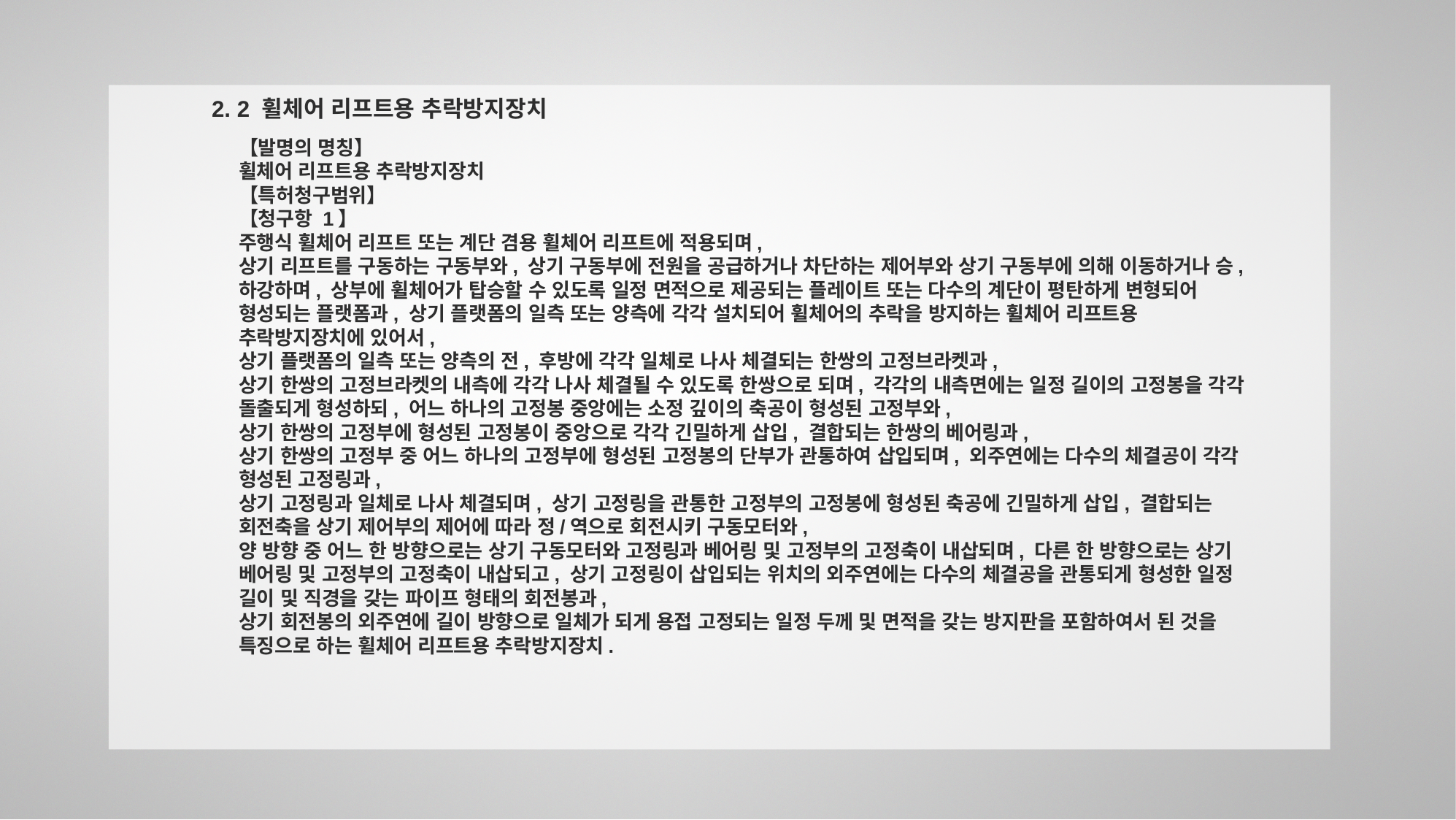

2. 2 휠체어 리프트용 추락방지장치
【발명의 명칭】
휠체어 리프트용 추락방지장치
【특허청구범위】
【청구항 1】
주행식 휠체어 리프트 또는 계단 겸용 휠체어 리프트에 적용되며,
상기 리프트를 구동하는 구동부와, 상기 구동부에 전원을 공급하거나 차단하는 제어부와 상기 구동부에 의해 이동하거나 승,하강하며, 상부에 휠체어가 탑승할 수 있도록 일정 면적으로 제공되는 플레이트 또는 다수의 계단이 평탄하게 변형되어 형성되는 플랫폼과, 상기 플랫폼의 일측 또는 양측에 각각 설치되어 휠체어의 추락을 방지하는 휠체어 리프트용 추락방지장치에 있어서,
상기 플랫폼의 일측 또는 양측의 전, 후방에 각각 일체로 나사 체결되는 한쌍의 고정브라켓과,
상기 한쌍의 고정브라켓의 내측에 각각 나사 체결될 수 있도록 한쌍으로 되며, 각각의 내측면에는 일정 길이의 고정봉을 각각 돌출되게 형성하되, 어느 하나의 고정봉 중앙에는 소정 깊이의 축공이 형성된 고정부와,
상기 한쌍의 고정부에 형성된 고정봉이 중앙으로 각각 긴밀하게 삽입, 결합되는 한쌍의 베어링과,
상기 한쌍의 고정부 중 어느 하나의 고정부에 형성된 고정봉의 단부가 관통하여 삽입되며, 외주연에는 다수의 체결공이 각각 형성된 고정링과,
상기 고정링과 일체로 나사 체결되며, 상기 고정링을 관통한 고정부의 고정봉에 형성된 축공에 긴밀하게 삽입, 결합되는 회전축을 상기 제어부의 제어에 따라 정/역으로 회전시키 구동모터와,
양 방향 중 어느 한 방향으로는 상기 구동모터와 고정링과 베어링 및 고정부의 고정축이 내삽되며, 다른 한 방향으로는 상기 베어링 및 고정부의 고정축이 내삽되고, 상기 고정링이 삽입되는 위치의 외주연에는 다수의 체결공을 관통되게 형성한 일정 길이 및 직경을 갖는 파이프 형태의 회전봉과,
상기 회전봉의 외주연에 길이 방향으로 일체가 되게 용접 고정되는 일정 두께 및 면적을 갖는 방지판을 포함하여서 된 것을 특징으로 하는 휠체어 리프트용 추락방지장치.